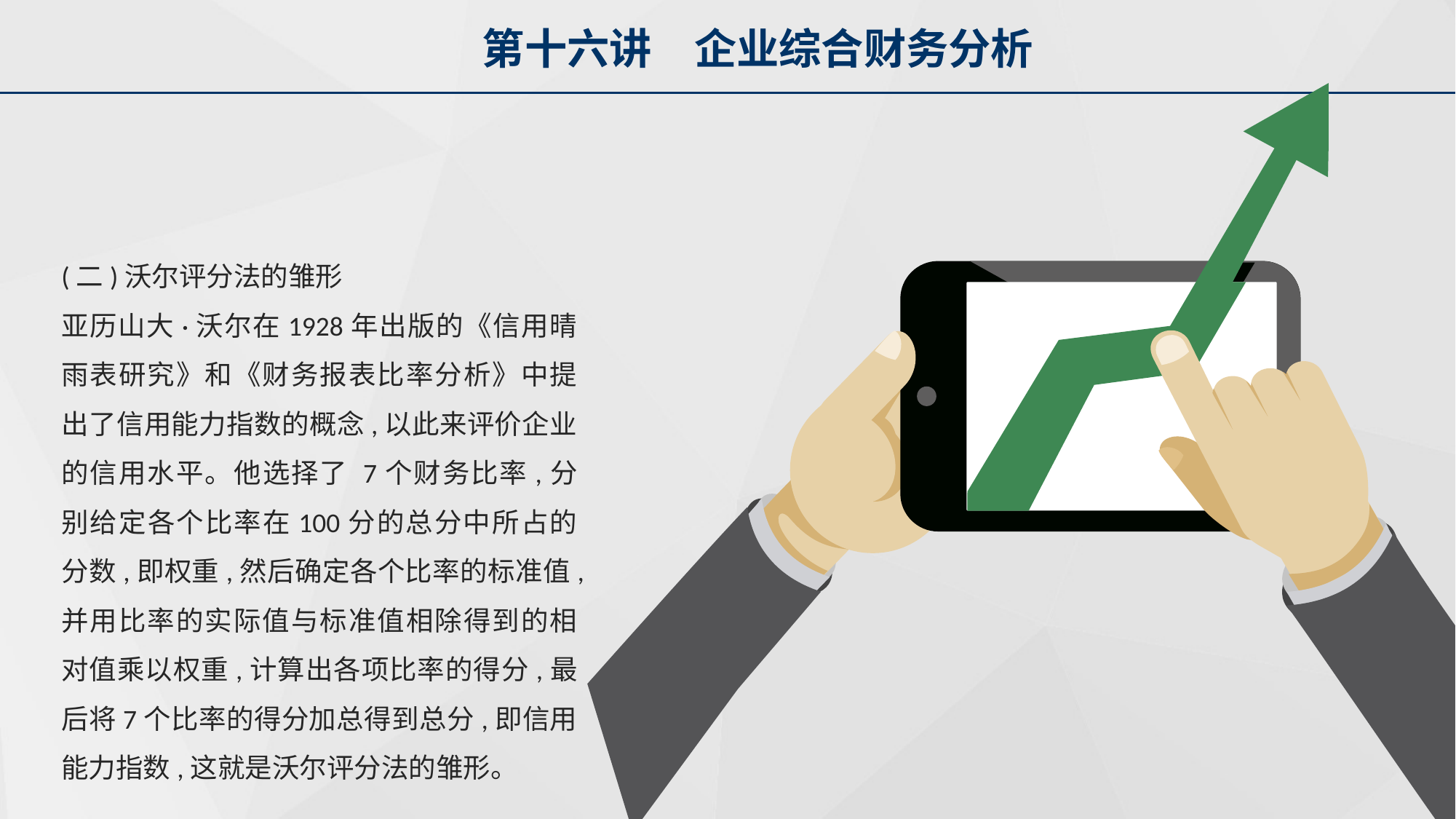

第十六讲　企业综合财务分析

(二)沃尔评分法的雏形
亚历山大·沃尔在1928年出版的《信用晴雨表研究》和《财务报表比率分析》中提出了信用能力指数的概念,以此来评价企业的信用水平。他选择了 7个财务比率,分别给定各个比率在100分的总分中所占的分数,即权重,然后确定各个比率的标准值,并用比率的实际值与标准值相除得到的相对值乘以权重,计算出各项比率的得分,最后将7个比率的得分加总得到总分,即信用能力指数,这就是沃尔评分法的雏形。

z